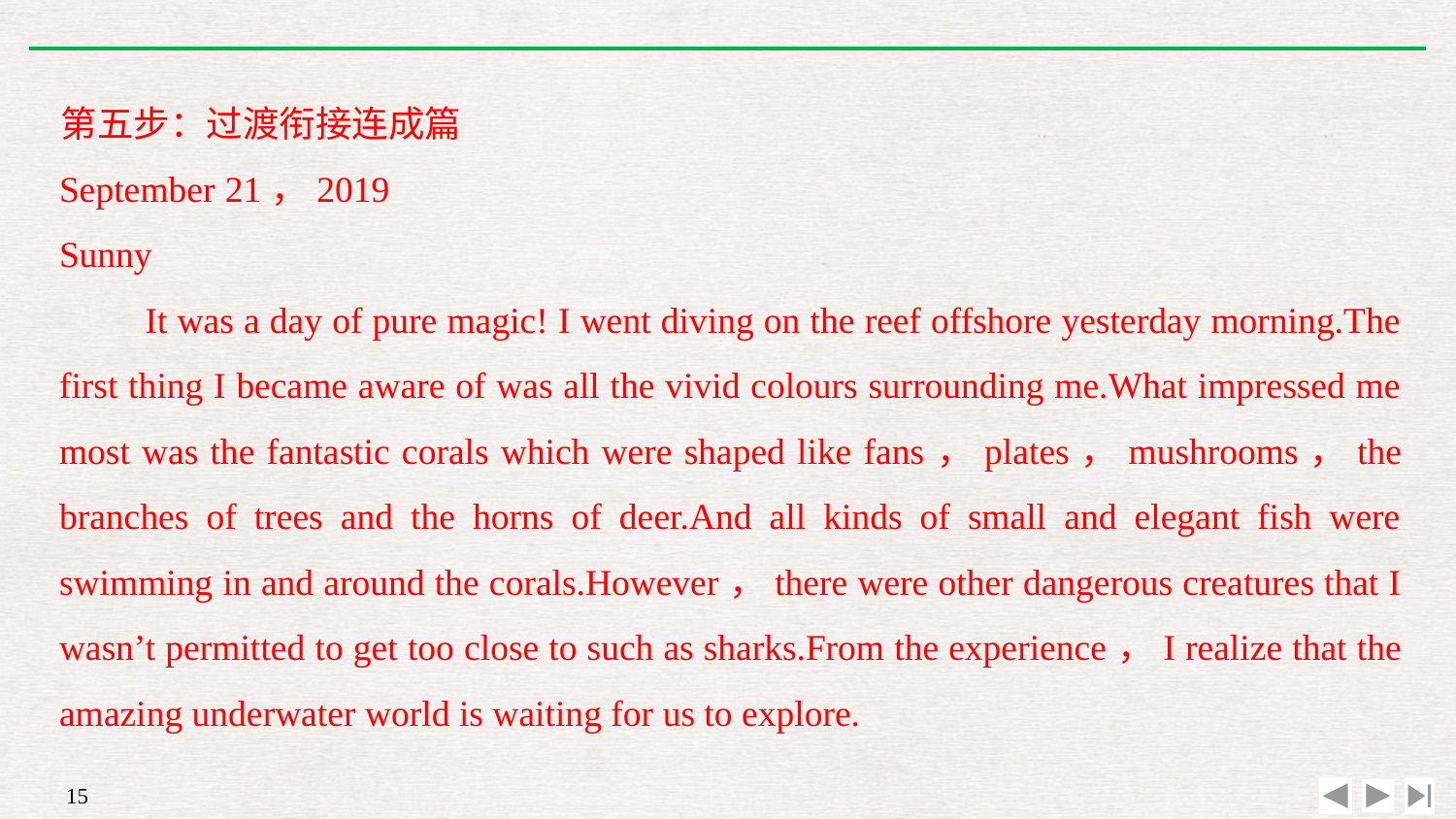

第五步：过渡衔接连成篇
September 21，2019                                                                                                       Sunny
It was a day of pure magic! I went diving on the reef offshore yesterday morning.The first thing I became aware of was all the vivid colours surrounding me.What impressed me most was the fantastic corals which were shaped like fans，plates，mushrooms，the branches of trees and the horns of deer.And all kinds of small and elegant fish were swimming in and around the corals.However，there were other dangerous creatures that I wasn’t permitted to get too close to such as sharks.From the experience，I realize that the amazing underwater world is waiting for us to explore.